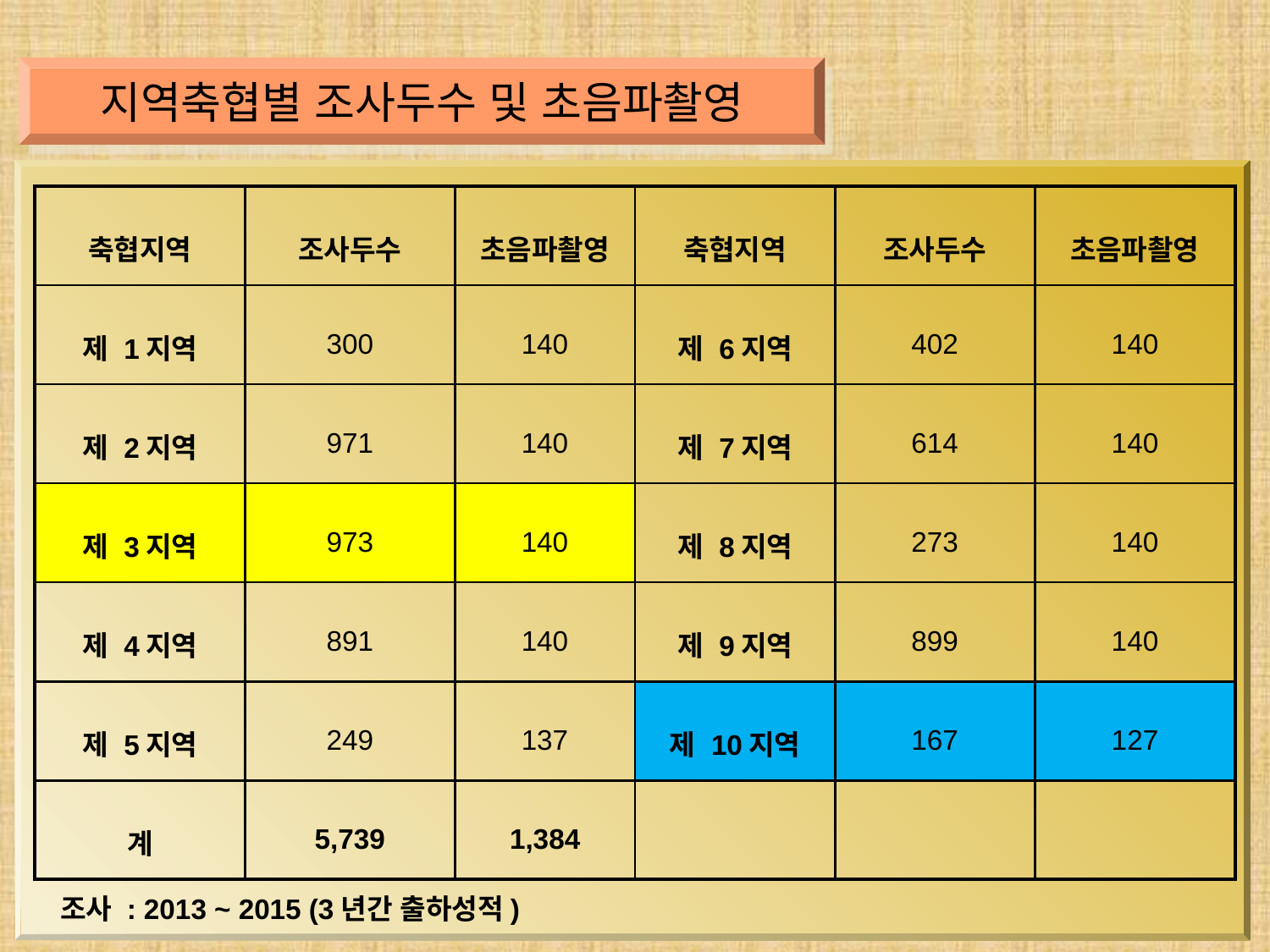

지역축협별 조사두수 및 초음파촬영

| 축협지역 | 조사두수 | 초음파촬영 | 축협지역 | 조사두수 | 초음파촬영 |
| --- | --- | --- | --- | --- | --- |
| 제 1지역 | 300 | 140 | 제 6지역 | 402 | 140 |
| 제 2지역 | 971 | 140 | 제 7지역 | 614 | 140 |
| 제 3지역 | 973 | 140 | 제 8지역 | 273 | 140 |
| 제 4지역 | 891 | 140 | 제 9지역 | 899 | 140 |
| 제 5지역 | 249 | 137 | 제 10지역 | 167 | 127 |
| 계 | 5,739 | 1,384 |  |  |  |
조사 : 2013 ~ 2015 (3년간 출하성적)